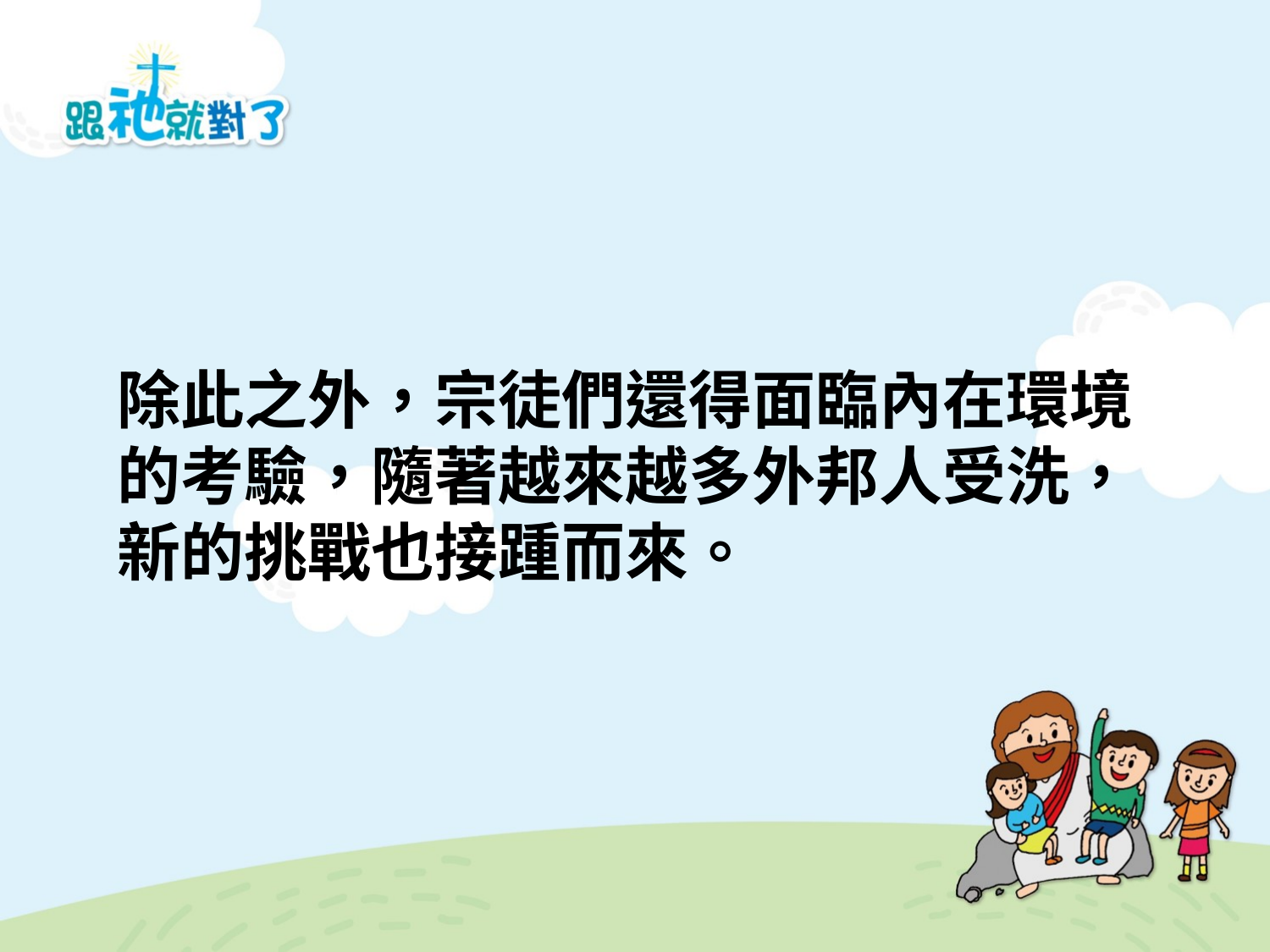

除此之外，宗徒們還得面臨內在環境的考驗，隨著越來越多外邦人受洗，新的挑戰也接踵而來。